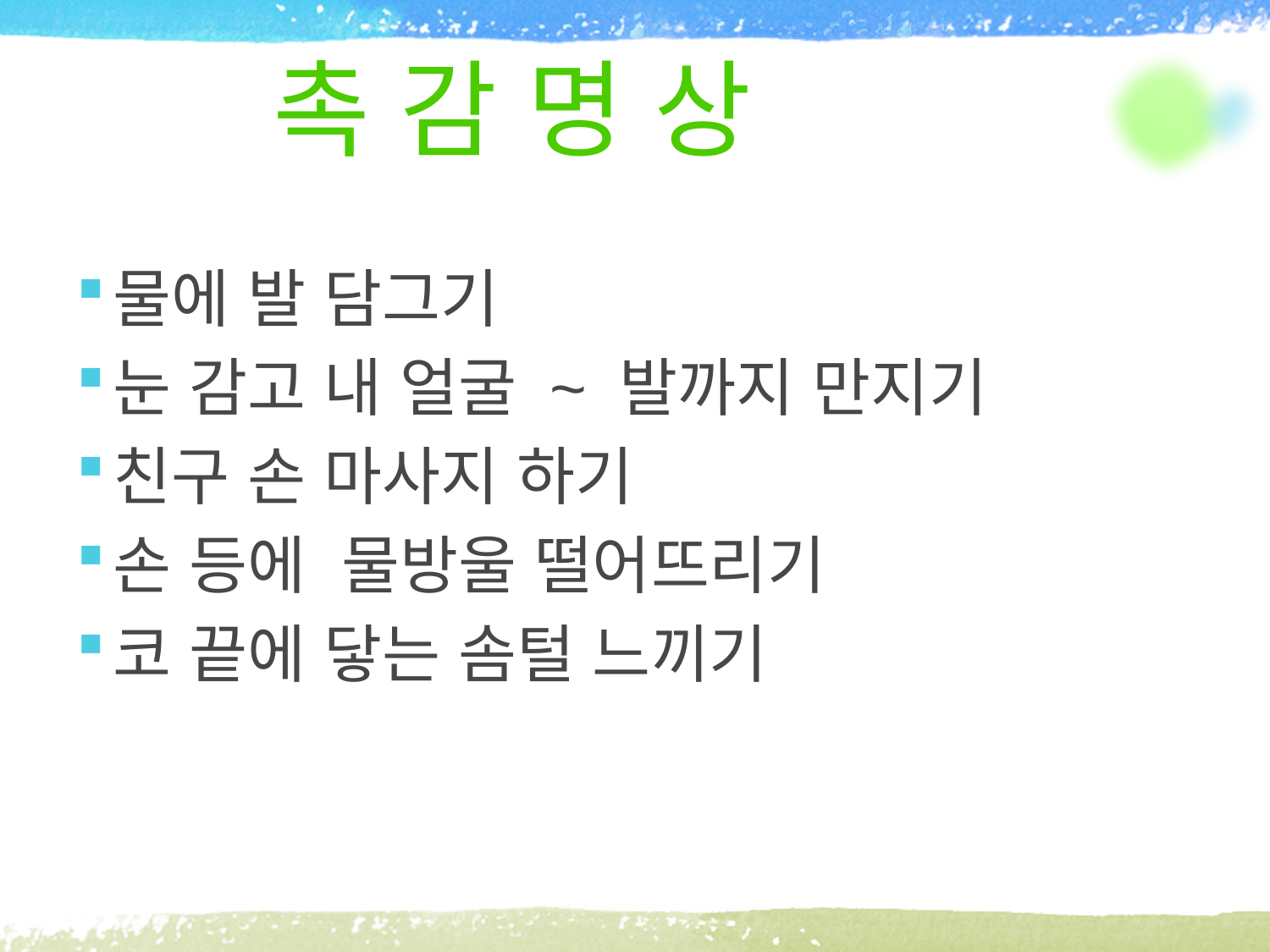

# 촉 감 명 상

물에 발 담그기
눈 감고 내 얼굴 ~ 발까지 만지기
친구 손 마사지 하기
손 등에  물방울 떨어뜨리기
코 끝에 닿는 솜털 느끼기